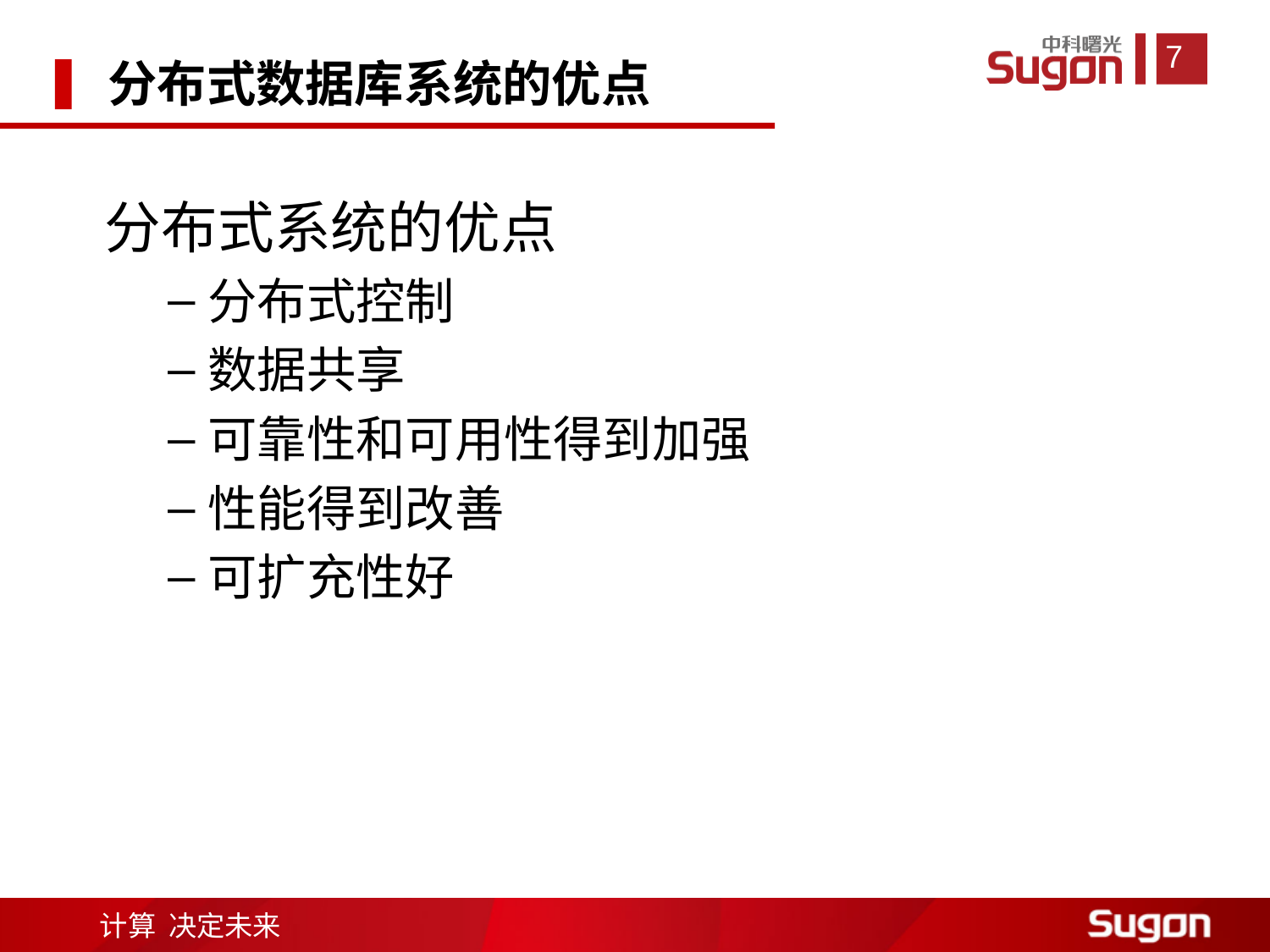

分布式数据库系统的优点

分布式系统的优点
分布式控制
数据共享
可靠性和可用性得到加强
性能得到改善
可扩充性好